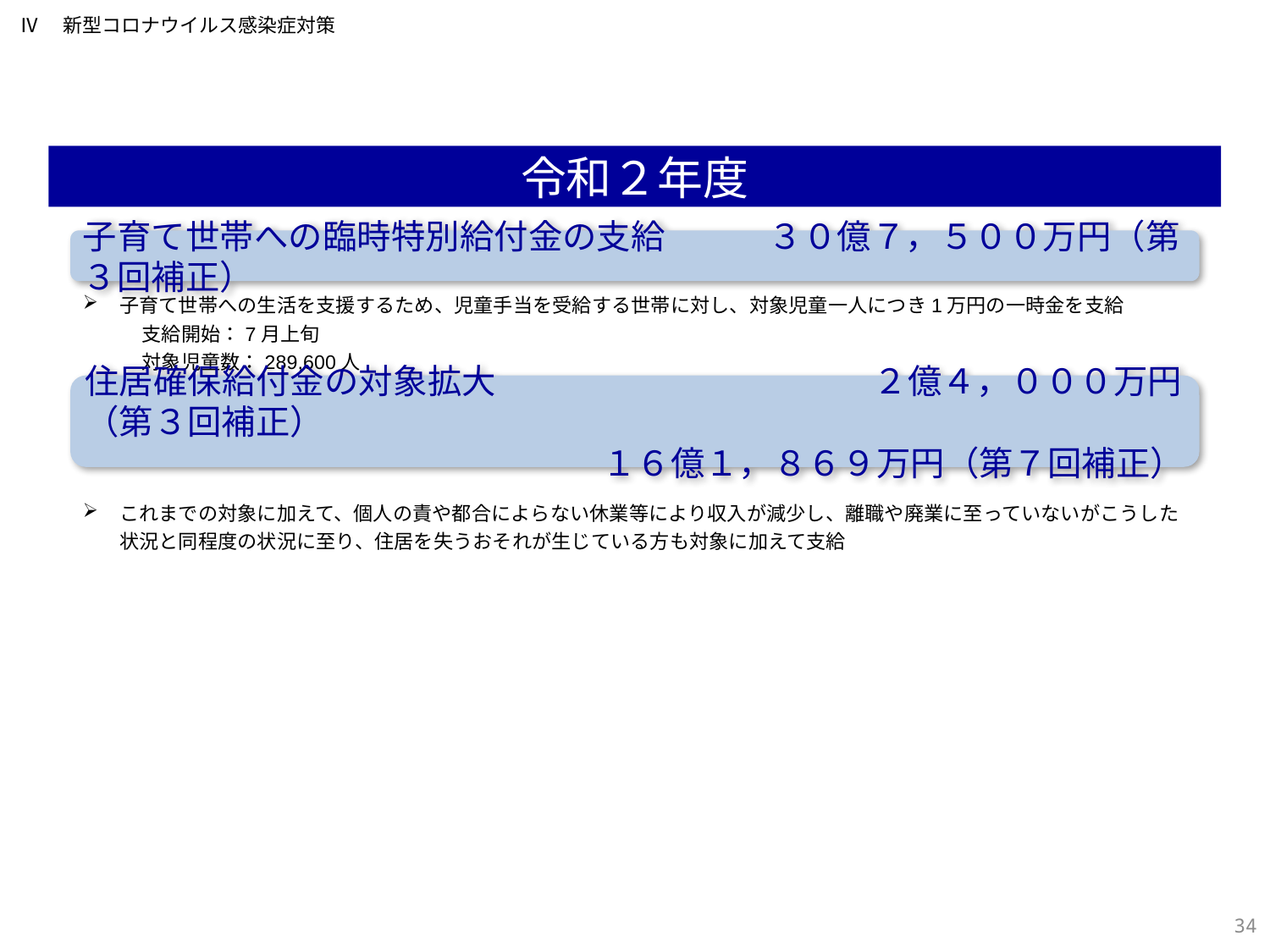

Ⅳ　新型コロナウイルス感染症対策
令和２年度
子育て世帯への臨時特別給付金の支給　　　３０億７，５００万円（第３回補正）
子育て世帯への生活を支援するため、児童手当を受給する世帯に対し、対象児童一人につき1万円の一時金を支給
　　　支給開始：7月上旬
　　　対象児童数：289,600人
住居確保給付金の対象拡大　　　　　　　　　　　２億４，０００万円（第３回補正）
１６億１，８６９万円（第７回補正）
これまでの対象に加えて、個人の責や都合によらない休業等により収入が減少し、離職や廃業に至っていないがこうした状況と同程度の状況に至り、住居を失うおそれが生じている方も対象に加えて支給
34